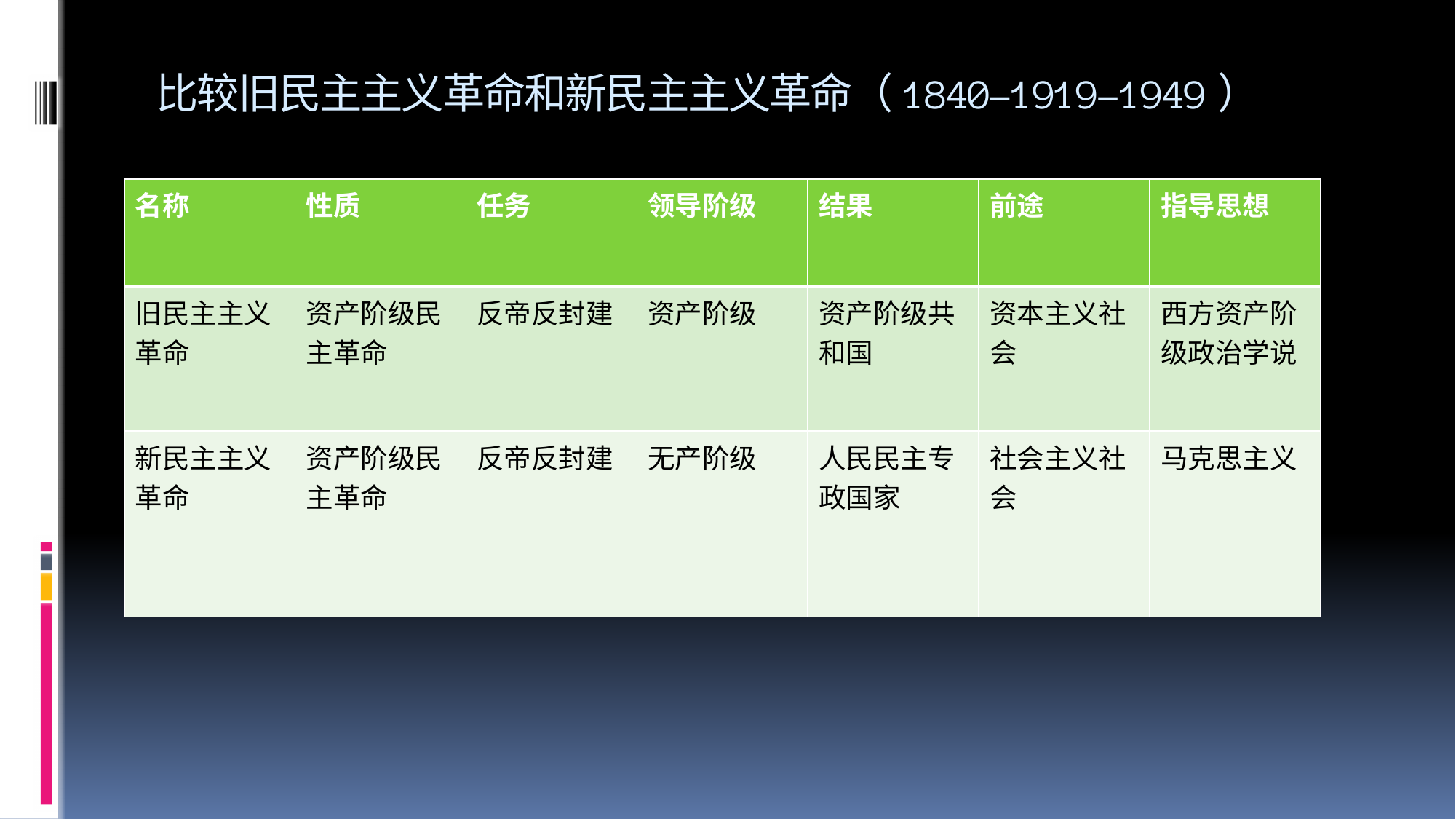

# 比较旧民主主义革命和新民主主义革命（1840-1919-1949）
| 名称 | 性质 | 任务 | 领导阶级 | 结果 | 前途 | 指导思想 |
| --- | --- | --- | --- | --- | --- | --- |
| 旧民主主义革命 | 资产阶级民主革命 | 反帝反封建 | 资产阶级 | 资产阶级共和国 | 资本主义社会 | 西方资产阶级政治学说 |
| 新民主主义革命 | 资产阶级民主革命 | 反帝反封建 | 无产阶级 | 人民民主专政国家 | 社会主义社会 | 马克思主义 |